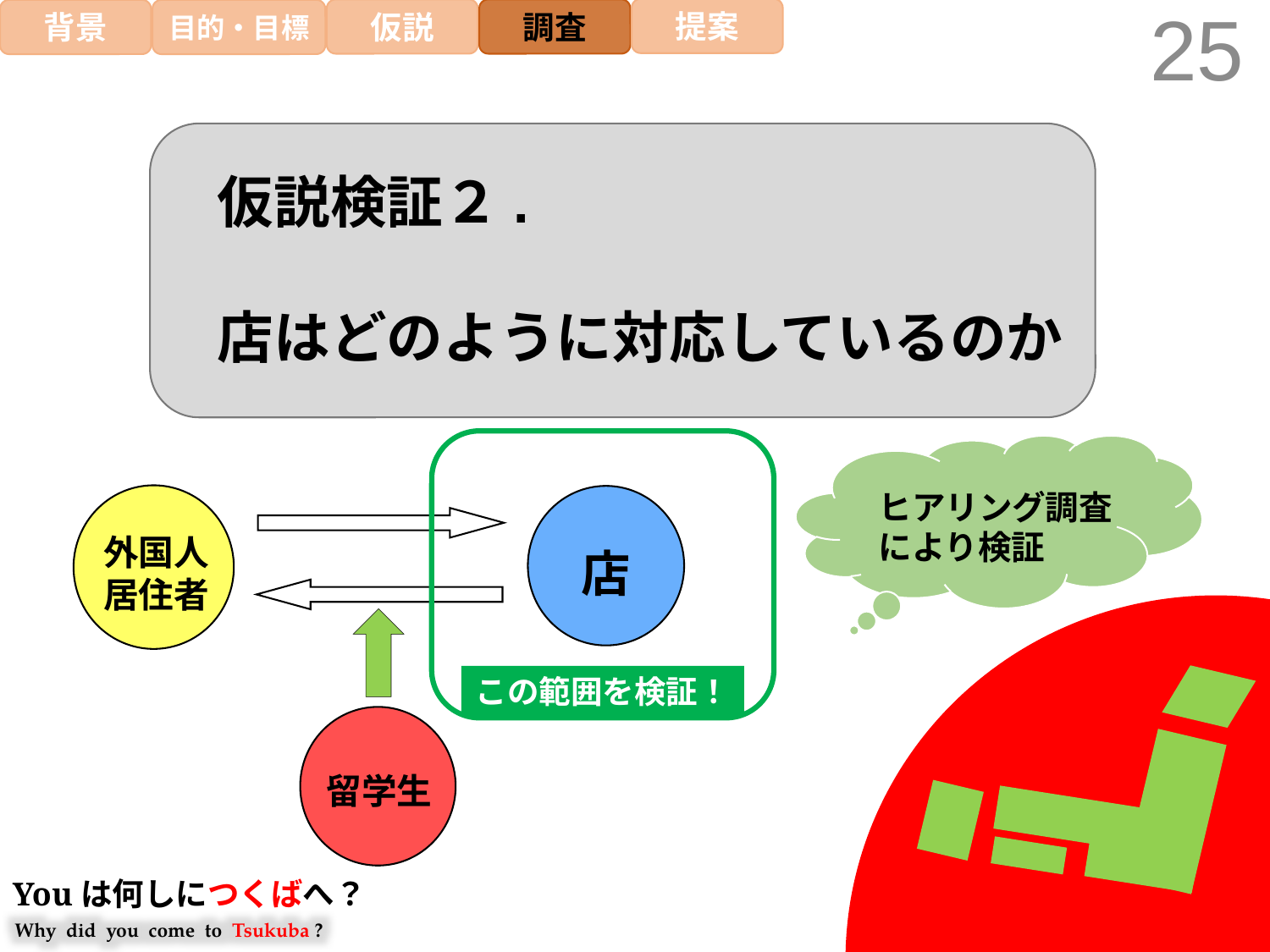

25
提案
仮説
調査
背景
目的・目標

仮説検証２.

店はどのように対応しているのか

ヒアリング調査
により検証

外国人
居住者

店

この範囲を検証！

留学生
Youは何しにつくばへ？
Why  did  you  come  to  Tsukuba ?